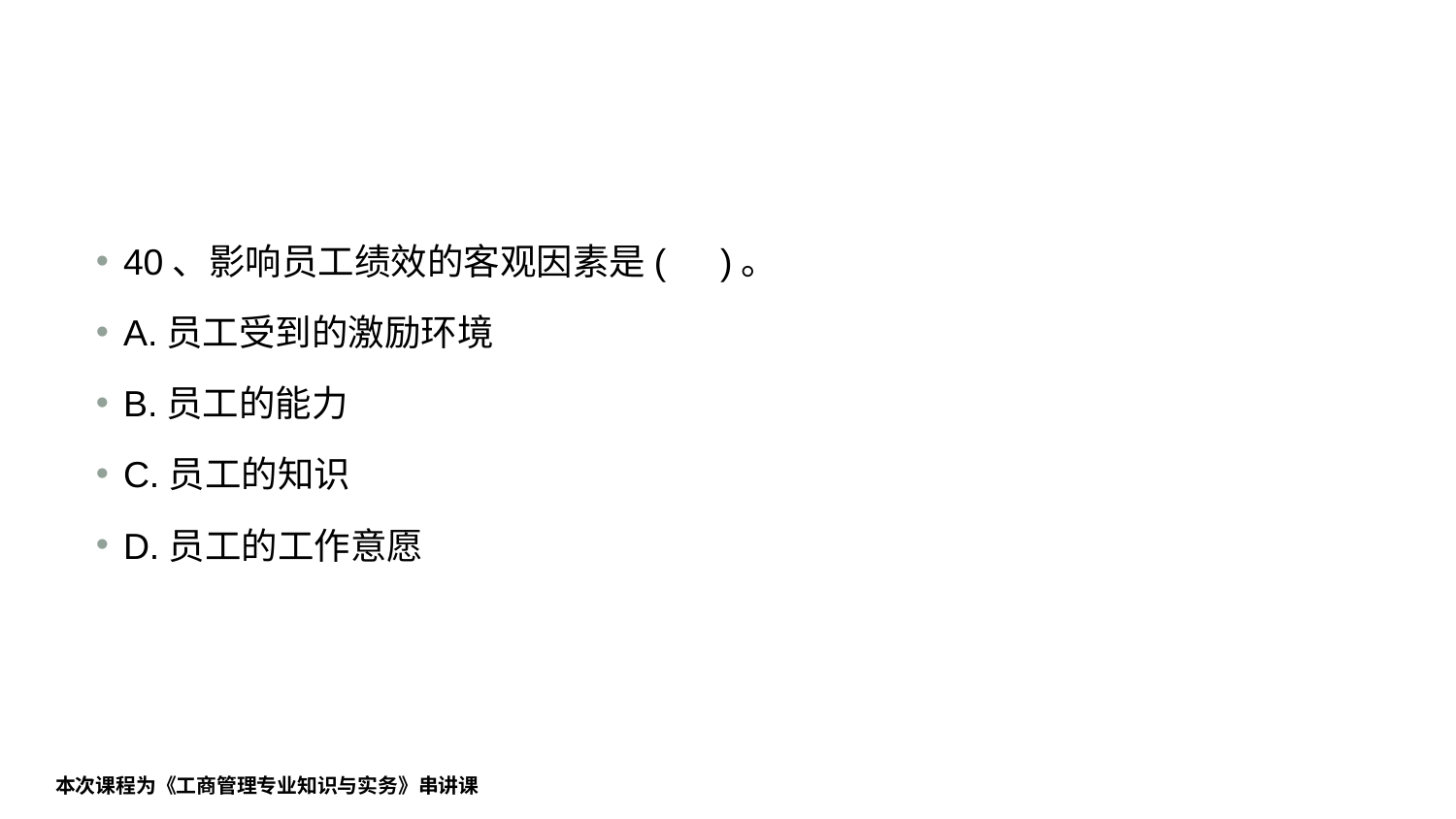

#

40、影响员工绩效的客观因素是(　)。
A.员工受到的激励环境
B.员工的能力
C.员工的知识
D.员工的工作意愿